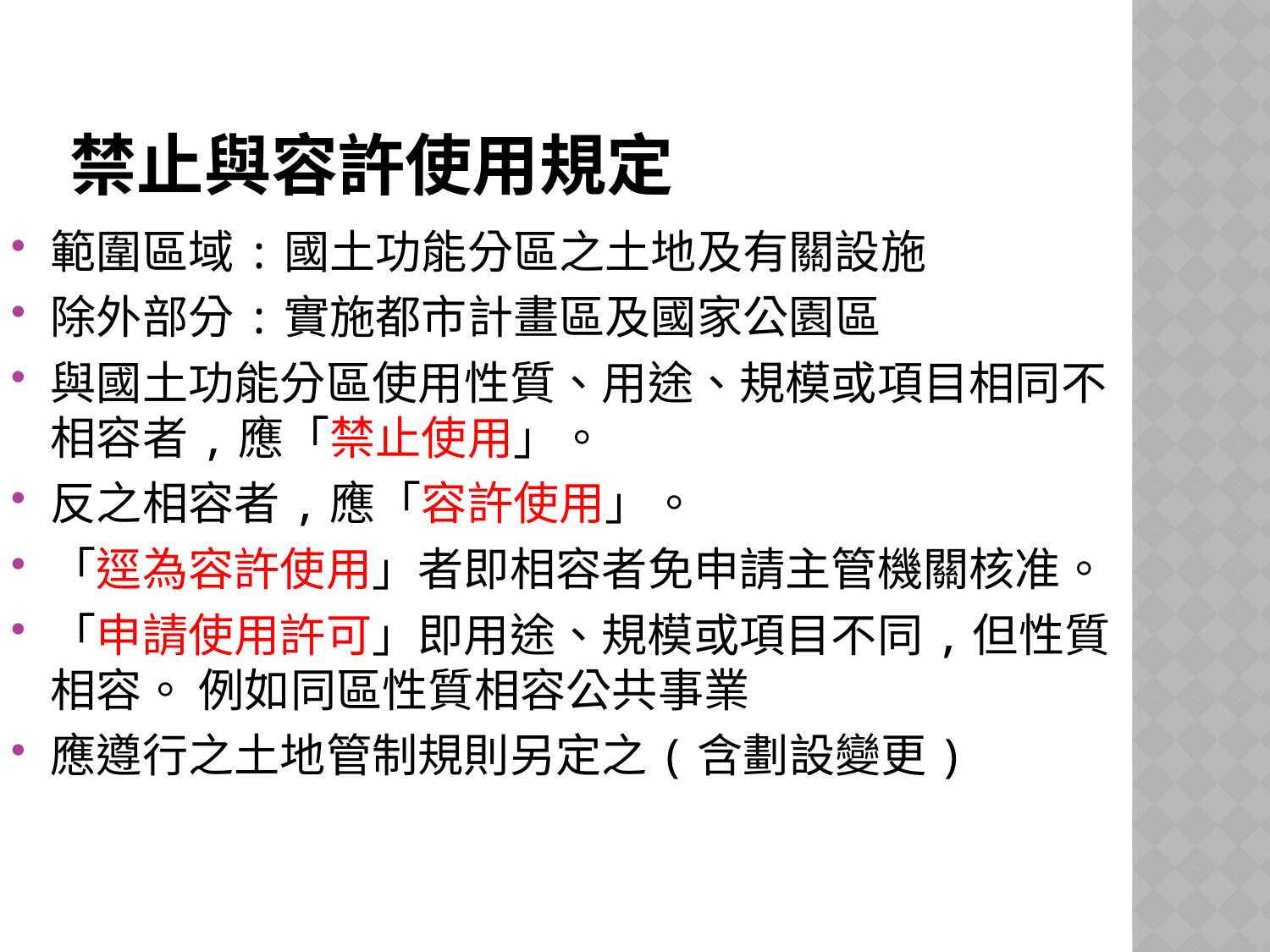

# 禁止與容許使用規定
範圍區域:國土功能分區之土地及有關設施
除外部分:實施都市計畫區及國家公園區
與國土功能分區使用性質、用途、規模或項目相同不相容者,應「禁止使用」。
反之相容者,應「容許使用」。
「逕為容許使用」者即相容者免申請主管機關核准。
「申請使用許可」即用途、規模或項目不同,但性質相容。 例如同區性質相容公共事業
應遵行之土地管制規則另定之(含劃設變更)